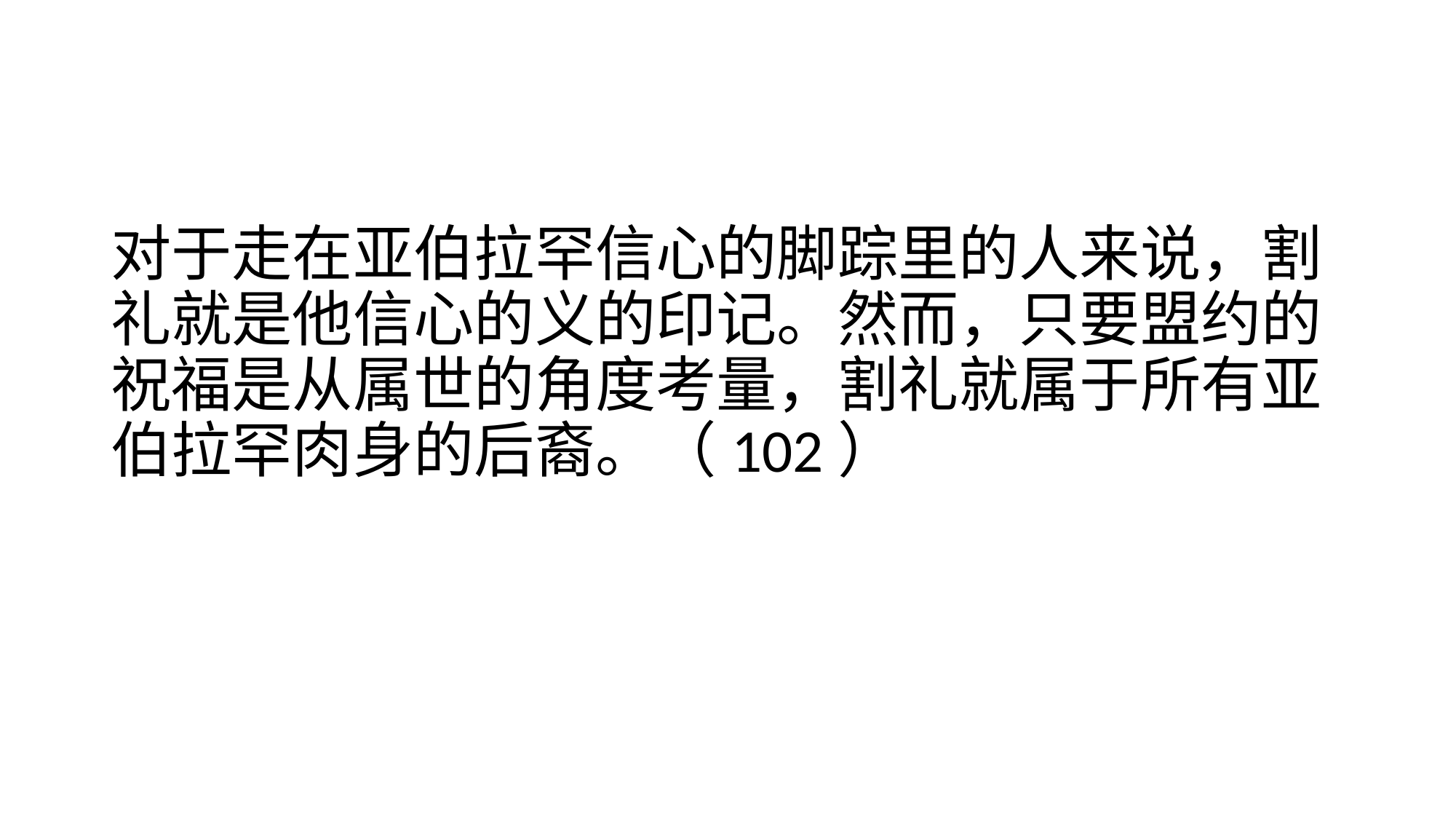

#
对于走在亚伯拉罕信心的脚踪里的人来说，割礼就是他信心的义的印记。然而，只要盟约的祝福是从属世的角度考量，割礼就属于所有亚伯拉罕肉身的后裔。（102）